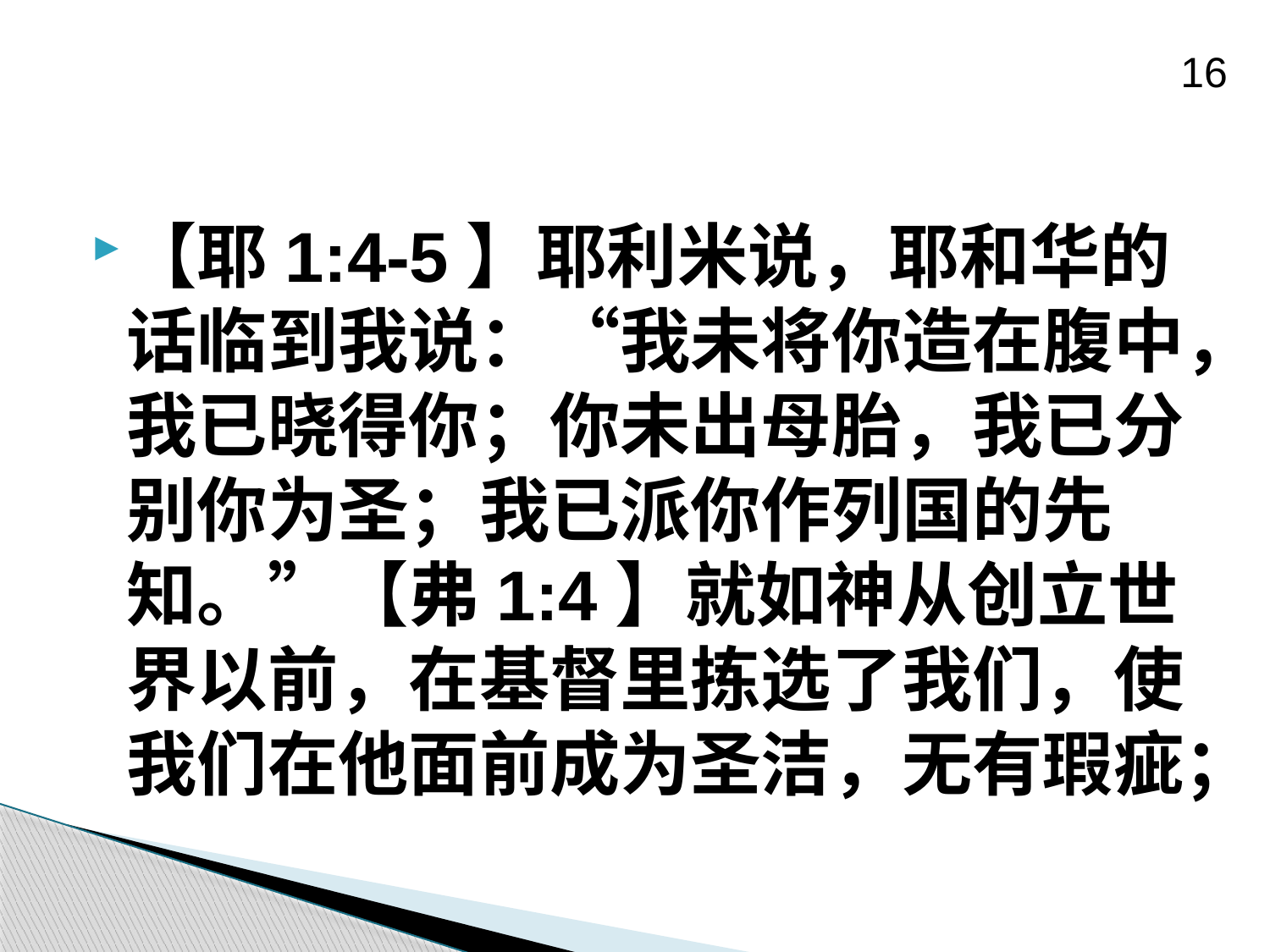

16
#
【耶1:4-5】耶利米说，耶和华的话临到我说：“我未将你造在腹中，我已晓得你；你未出母胎，我已分别你为圣；我已派你作列国的先知。”【弗1:4】就如神从创立世界以前，在基督里拣选了我们，使我们在他面前成为圣洁，无有瑕疵；